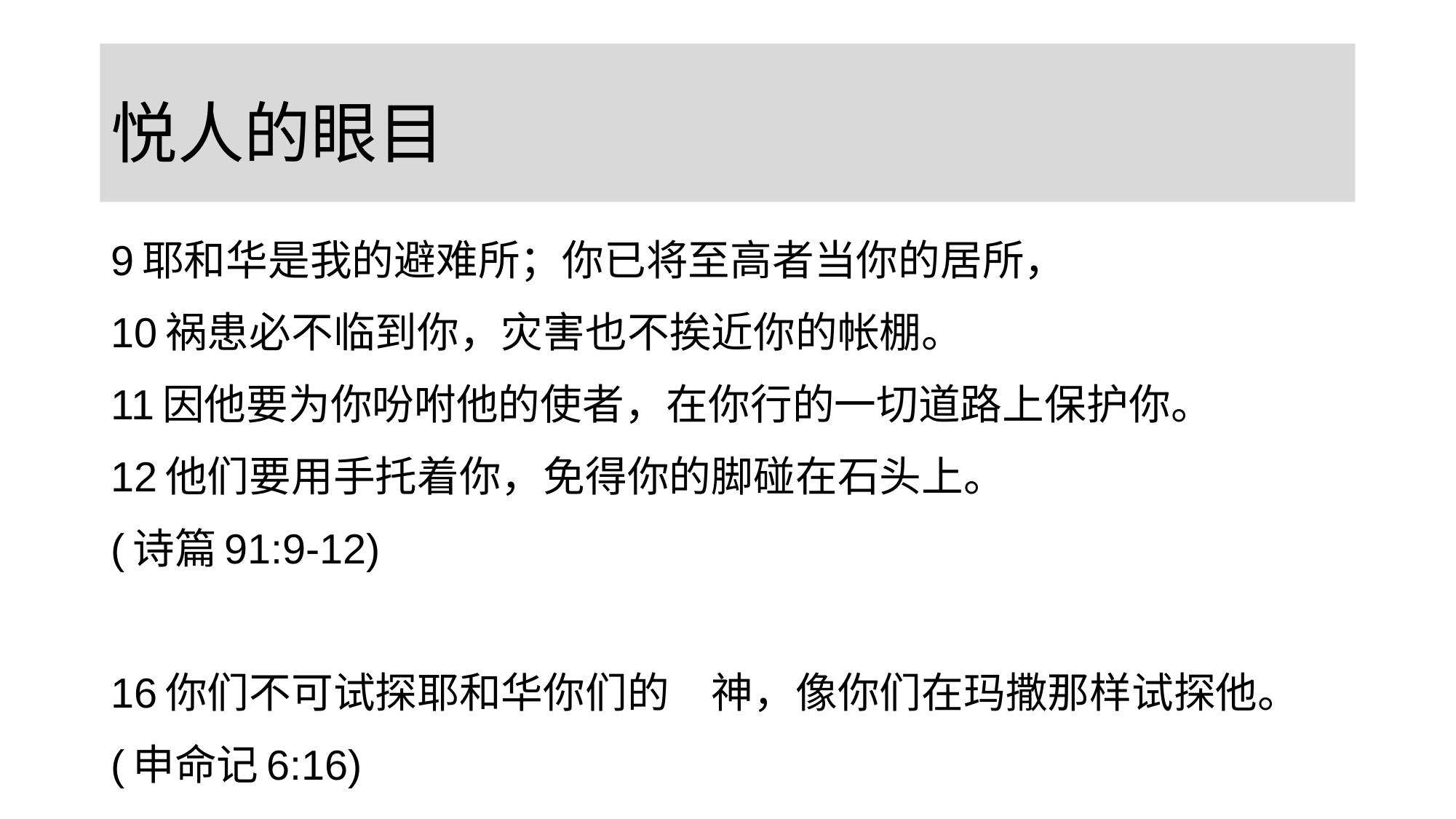

# 悦人的眼目
9耶和华是我的避难所；你已将至高者当你的居所，
10祸患必不临到你，灾害也不挨近你的帐棚。
11因他要为你吩咐他的使者，在你行的一切道路上保护你。
12他们要用手托着你，免得你的脚碰在石头上。
(诗篇91:9-12)

16你们不可试探耶和华你们的　神，像你们在玛撒那样试探他。
(申命记6:16)